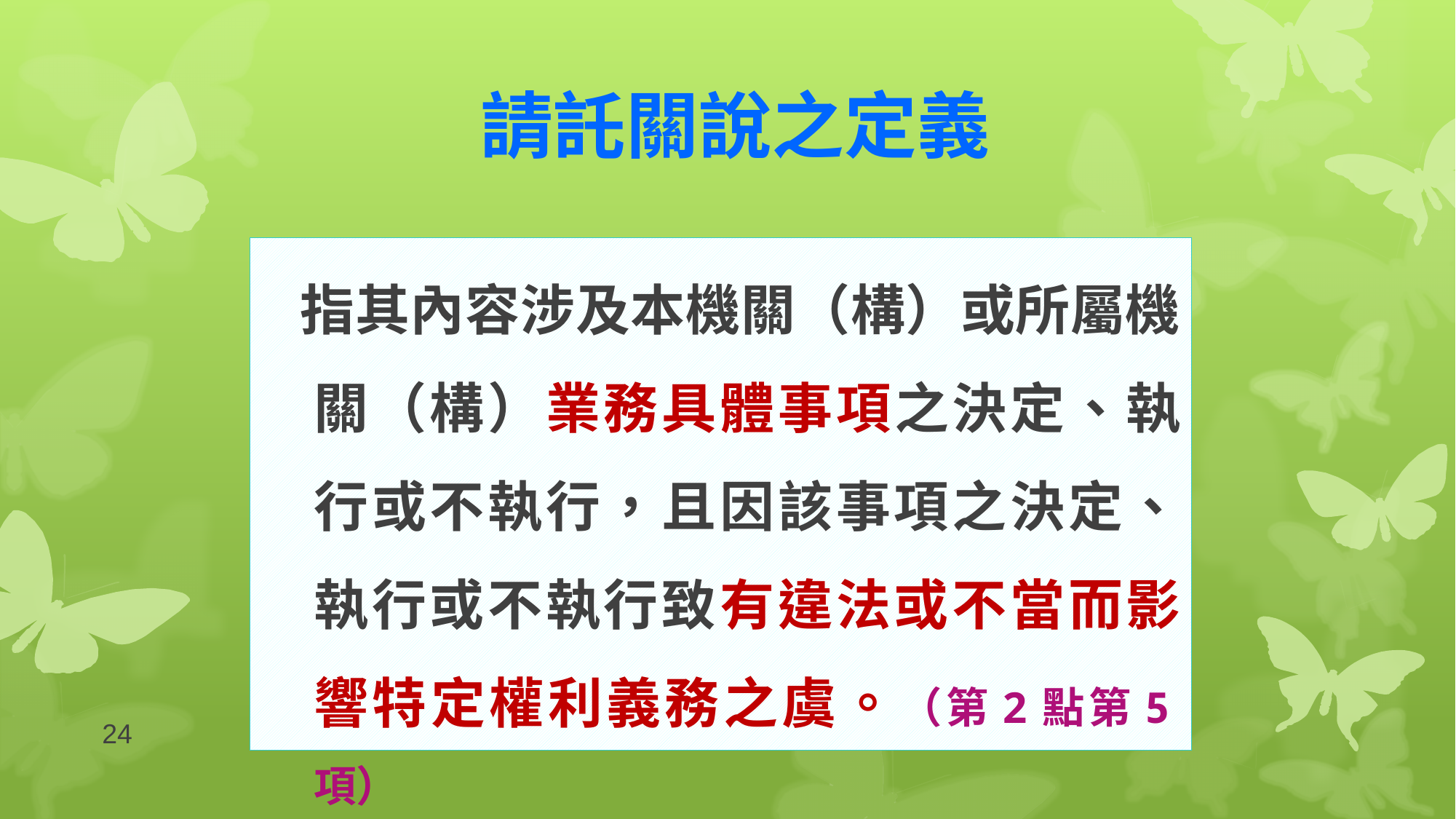

請託關說之定義
  指其內容涉及本機關（構）或所屬機關（構）業務具體事項之決定、執行或不執行，且因該事項之決定、執行或不執行致有違法或不當而影響特定權利義務之虞。（第2點第5項）

24